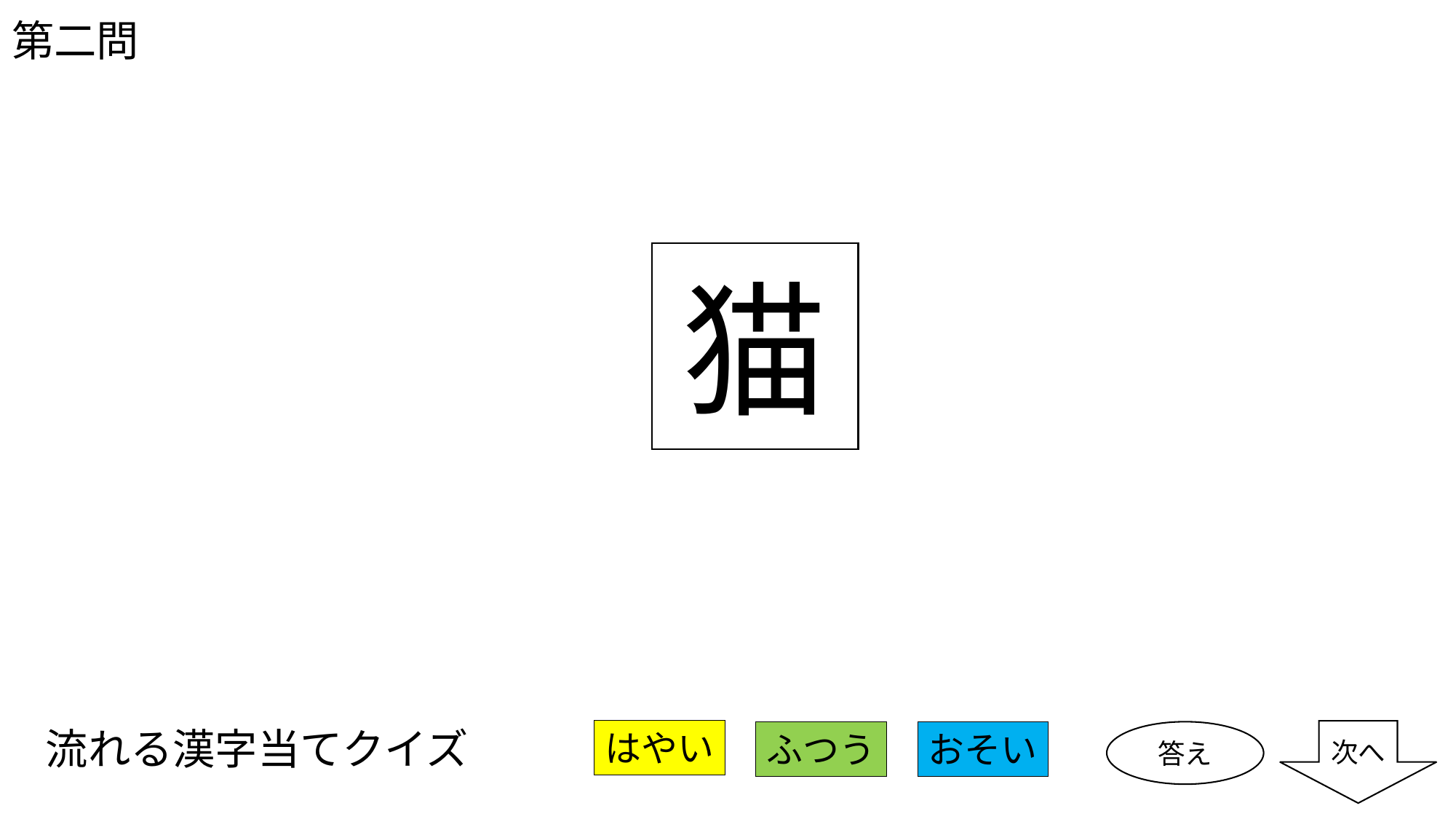

第二問
猫
猫
猫
猫
流れる漢字当てクイズ
はやい
次へ
ふつう
おそい
答え